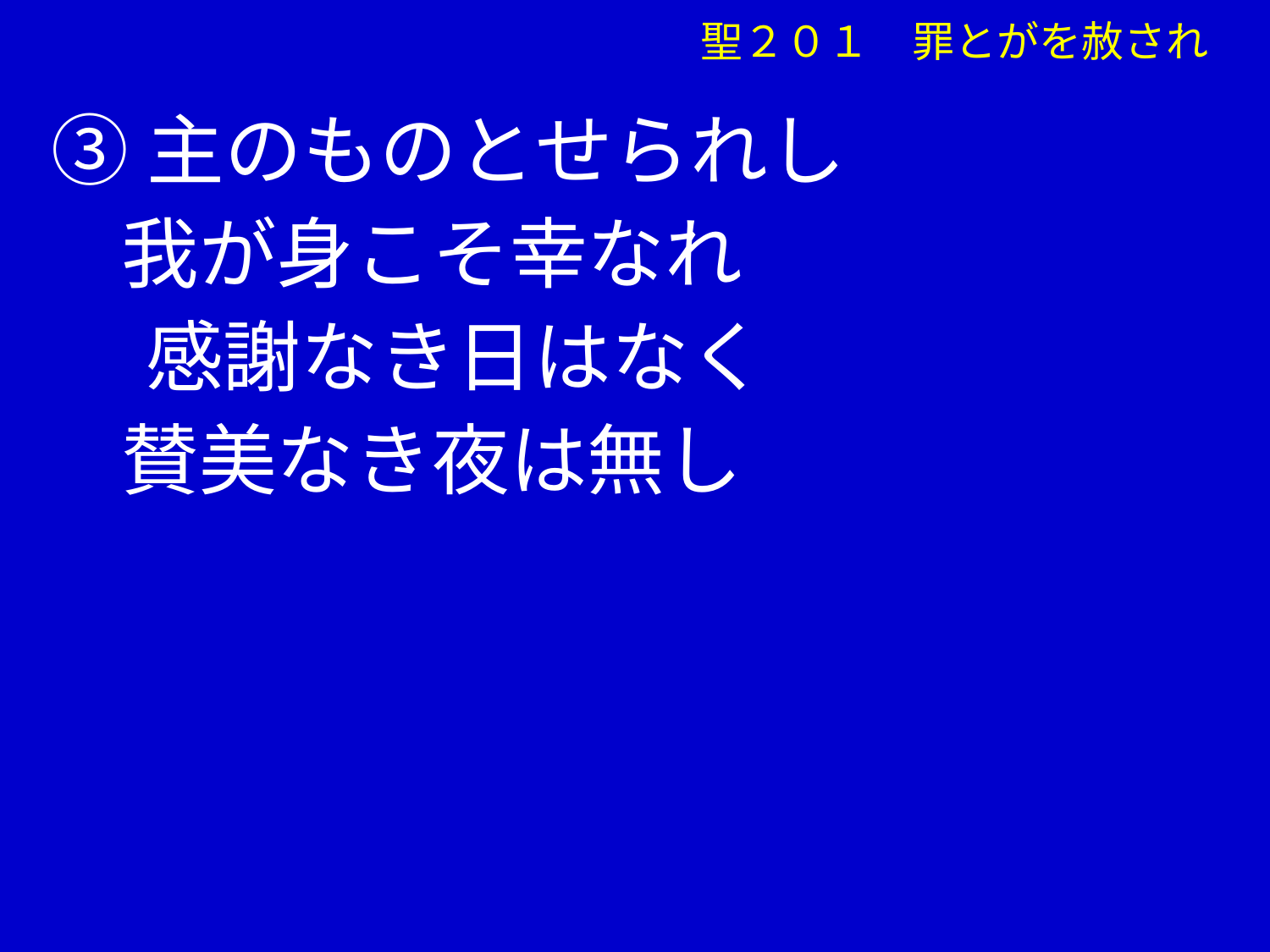

③主のものとせられし
   我が身こそ幸なれ
　 感謝なき日はなく
   賛美なき夜は無し

聖２０１　罪とがを赦され